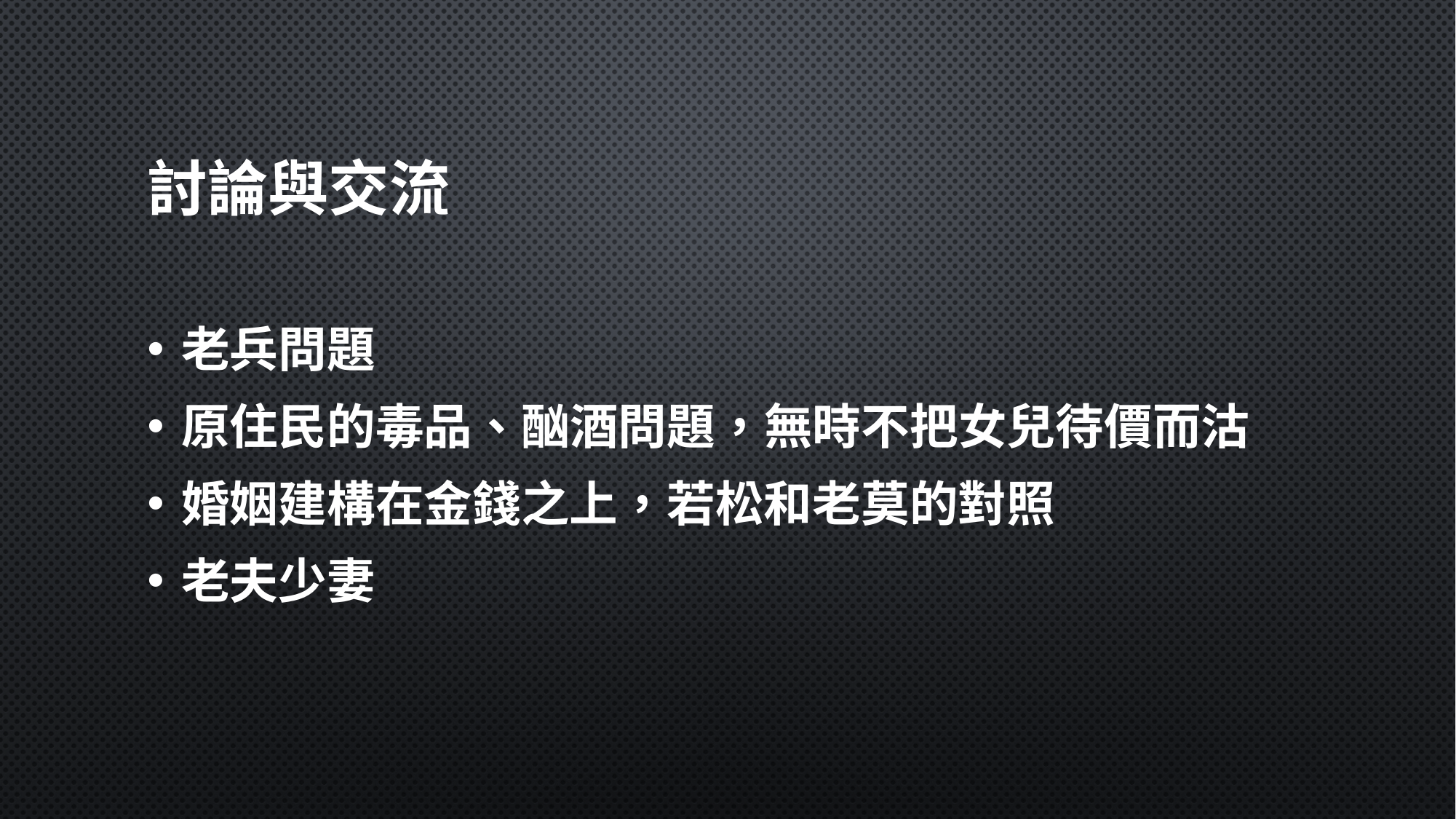

# 討論與交流
老兵問題
原住民的毒品、酗酒問題，無時不把女兒待價而沽
婚姻建構在金錢之上，若松和老莫的對照
老夫少妻